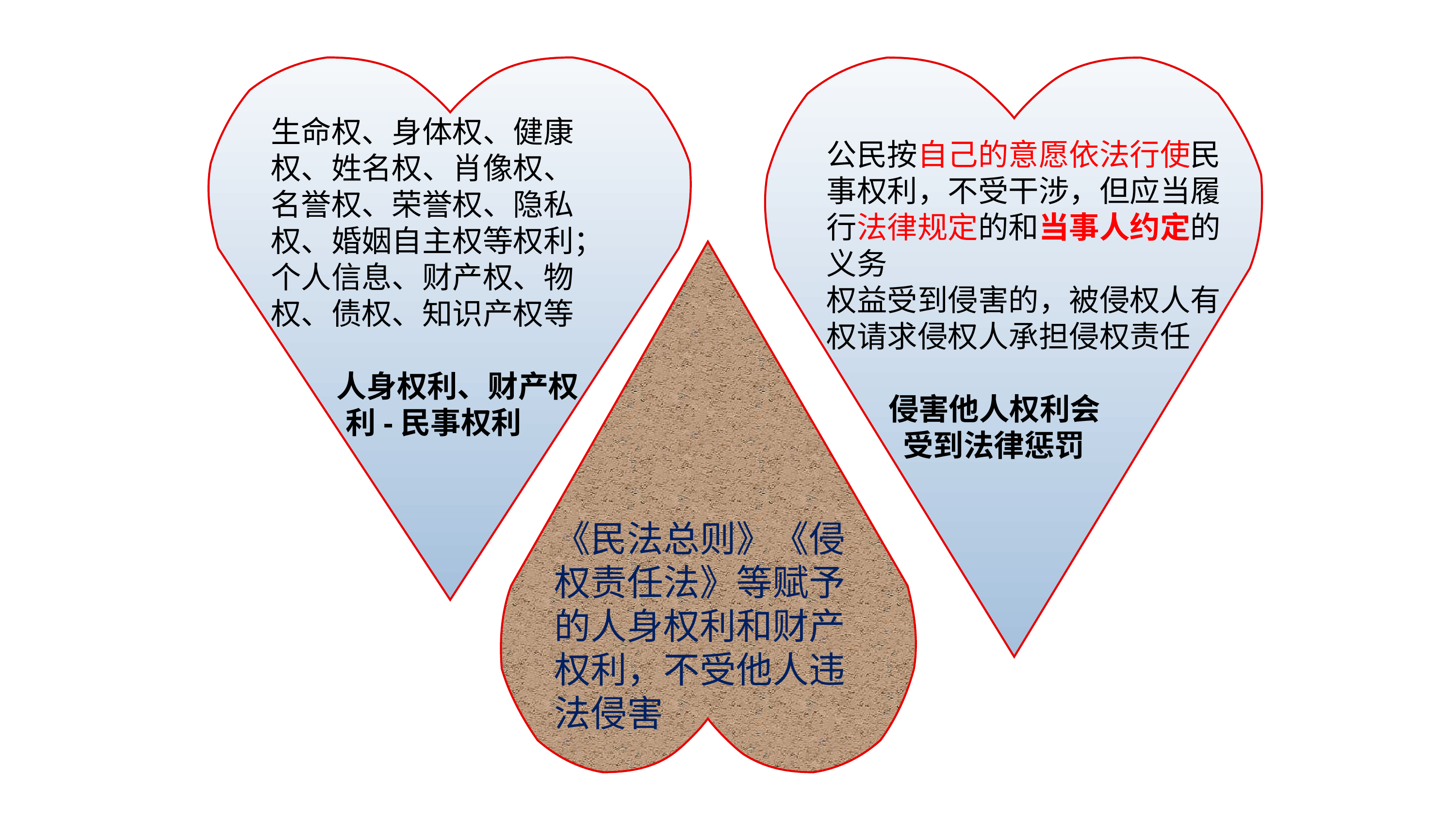

生命权、身体权、健康权、姓名权、肖像权、名誉权、荣誉权、隐私权、婚姻自主权等权利；
个人信息、财产权、物权、债权、知识产权等

       人身权利、财产权  利-民事权利
公民按自己的意愿依法行使民事权利，不受干涉，但应当履行法律规定的和当事人约定的义务
权益受到侵害的，被侵权人有权请求侵权人承担侵权责任

        侵害他人权利会
          受到法律惩罚

《民法总则》《侵权责任法》等赋予的人身权利和财产权利，不受他人违法侵害